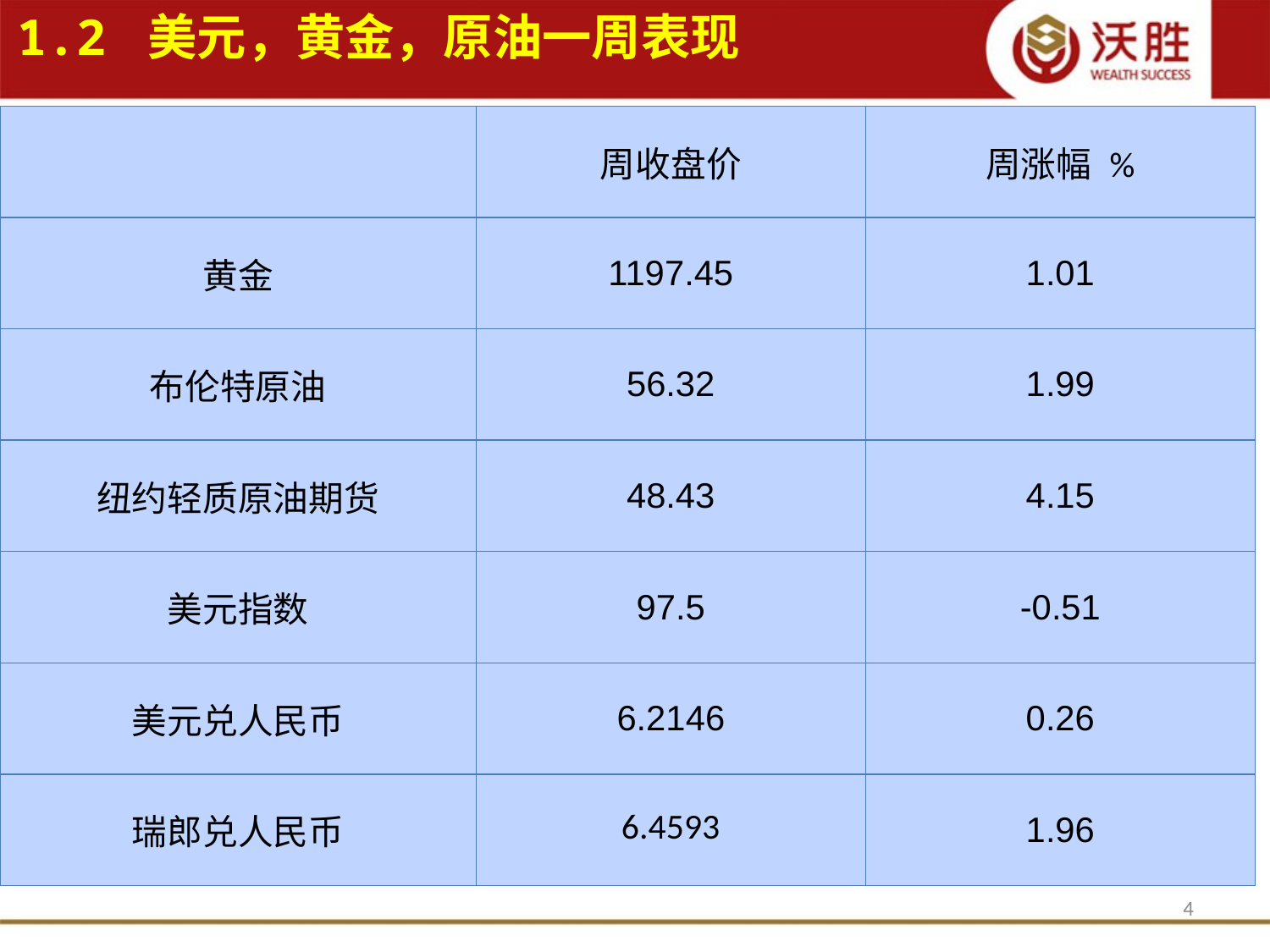

1.2 美元，黄金，原油一周表现
|  | 周收盘价 | 周涨幅 % |
| --- | --- | --- |
| 黄金 | 1197.45 | 1.01 |
| 布伦特原油 | 56.32 | 1.99 |
| 纽约轻质原油期货 | 48.43 | 4.15 |
| 美元指数 | 97.5 | -0.51 |
| 美元兑人民币 | 6.2146 | 0.26 |
| 瑞郎兑人民币 | 6.4593 | 1.96 |
CHFCNY
4